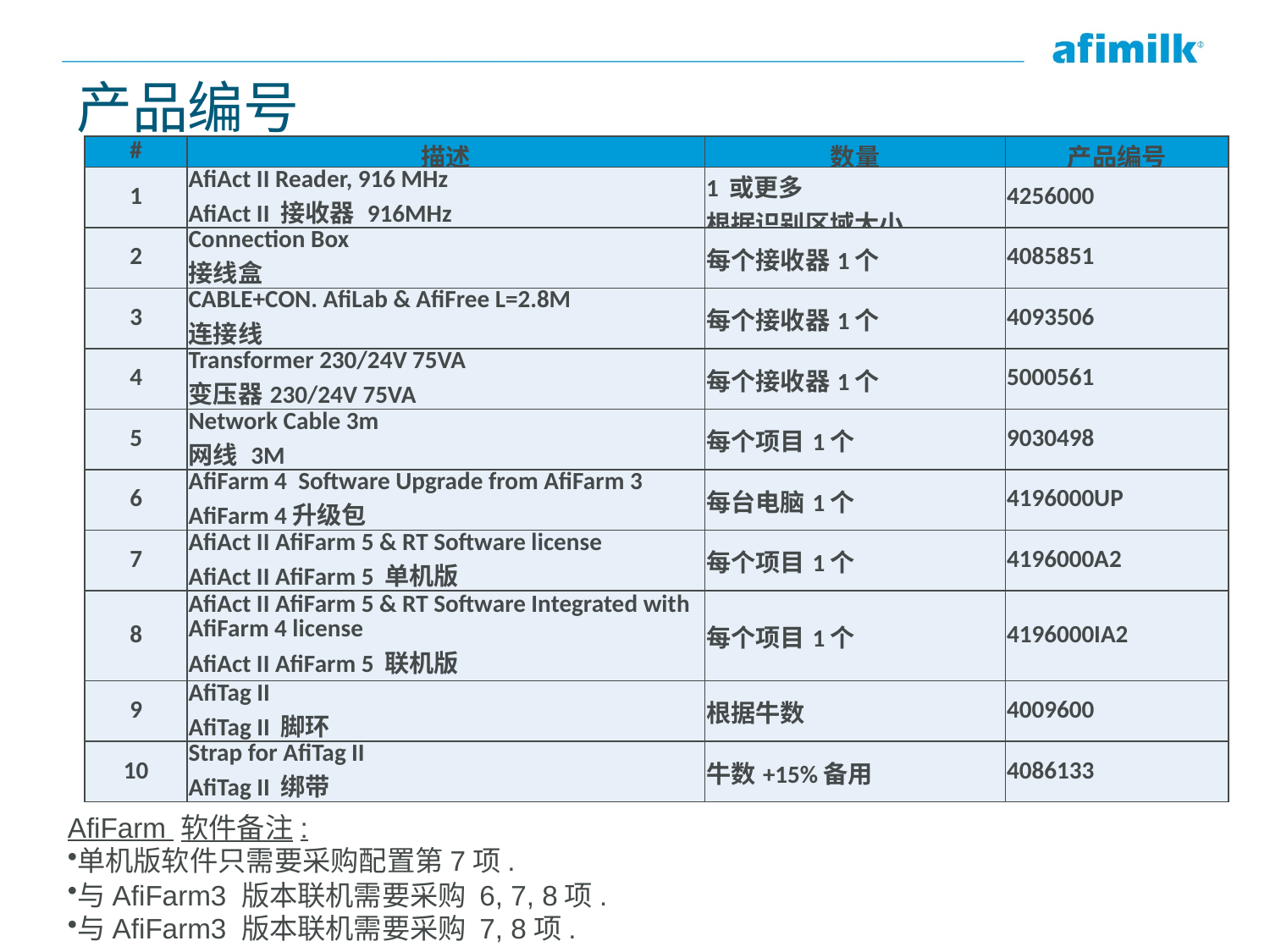

# 产品编号
| # | 描述 | 数量 | 产品编号 |
| --- | --- | --- | --- |
| 1 | AfiAct II Reader, 916 MHz AfiAct II 接收器 916MHz | 1 或更多 根据识别区域大小 | 4256000 |
| 2 | Connection Box 接线盒 | 每个接收器1个 | 4085851 |
| 3 | CABLE+CON. AfiLab & AfiFree L=2.8M 连接线 | 每个接收器1个 | 4093506 |
| 4 | Transformer 230/24V 75VA 变压器230/24V 75VA | 每个接收器1个 | 5000561 |
| 5 | Network Cable 3m 网线 3M | 每个项目1个 | 9030498 |
| 6 | AfiFarm 4  Software Upgrade from AfiFarm 3 AfiFarm 4升级包 | 每台电脑1个 | 4196000UP |
| 7 | AfiAct II AfiFarm 5 & RT Software license AfiAct II AfiFarm 5 单机版 | 每个项目1个 | 4196000A2 |
| 8 | AfiAct II AfiFarm 5 & RT Software Integrated with AfiFarm 4 license AfiAct II AfiFarm 5 联机版 | 每个项目1个 | 4196000IA2 |
| 9 | AfiTag II AfiTag II 脚环 | 根据牛数 | 4009600 |
| 10 | Strap for AfiTag II AfiTag II 绑带 | 牛数+15%备用 | 4086133 |
AfiFarm 软件备注:
单机版软件只需要采购配置第7项.
与AfiFarm3 版本联机需要采购 6, 7, 8项.
与AfiFarm3 版本联机需要采购 7, 8项.